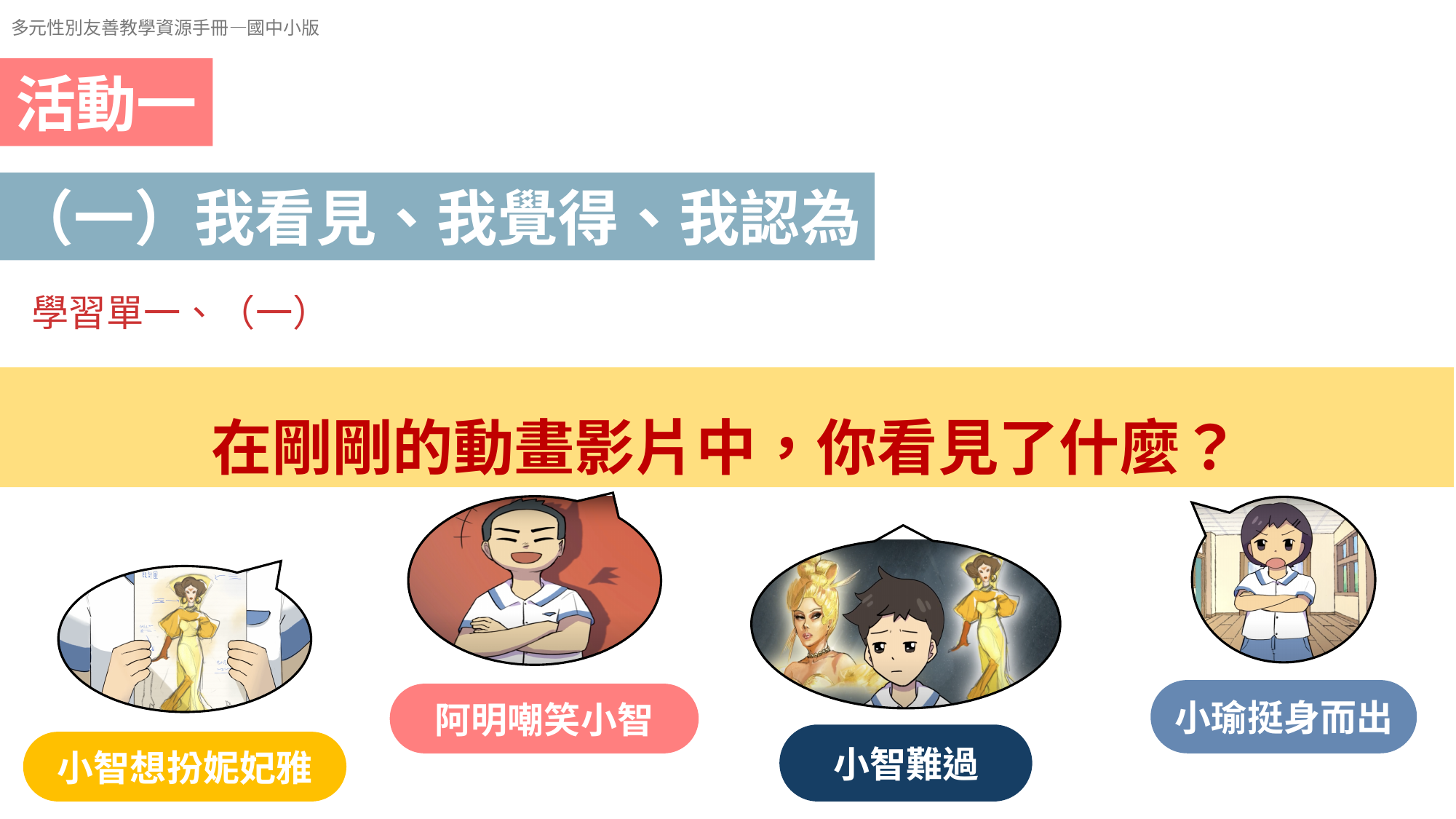

多元性別友善教學資源手冊—國中小版
活動一
（一）我看見、我覺得、我認為
學習單一、（一）
在剛剛的動畫影片中，你看見了什麼？

阿明嘲笑小智

小瑜挺身而出

小智難過

小智想扮妮妃雅